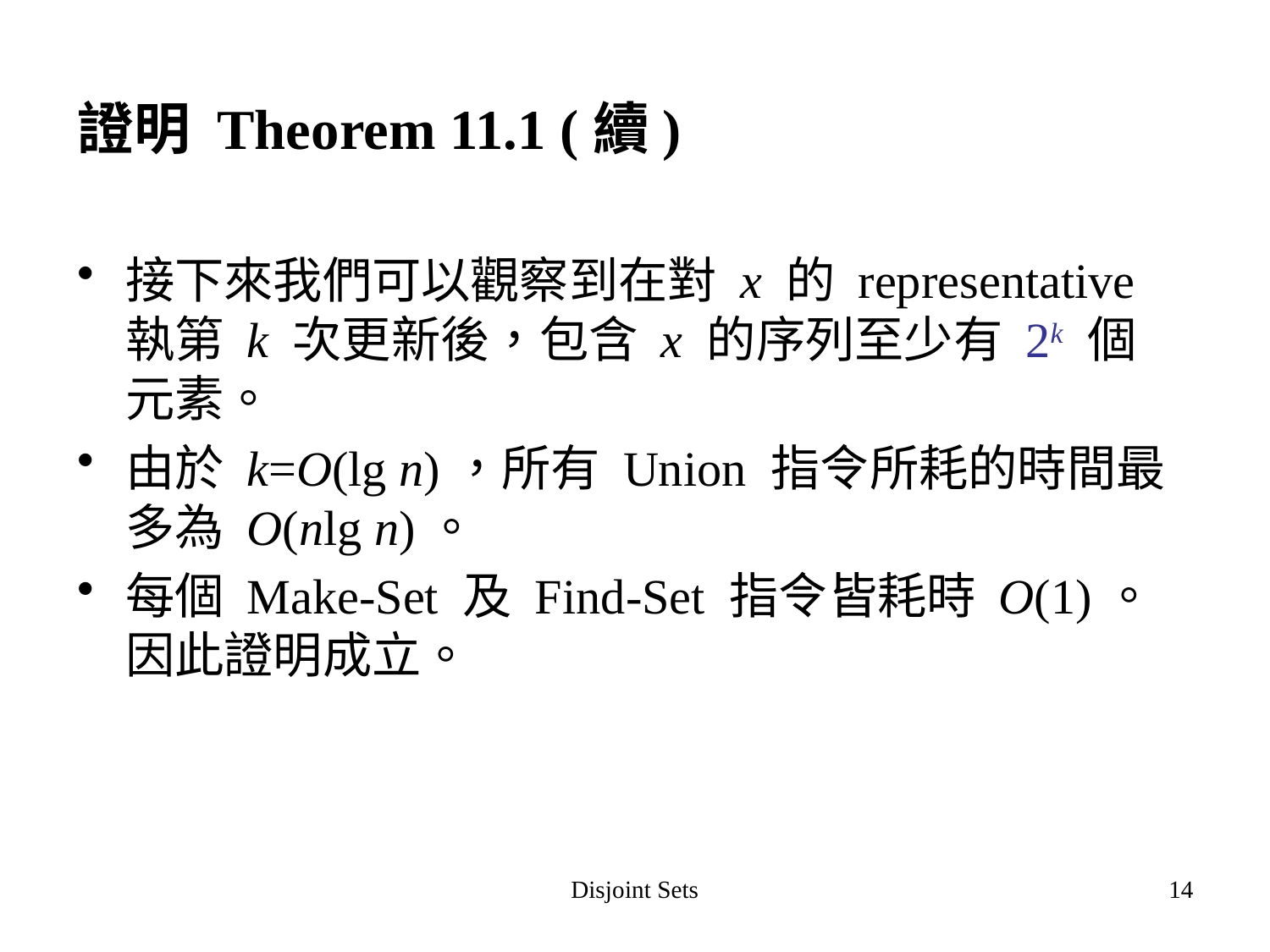

證明 Theorem 11.1 (續)

接下來我們可以觀察到在對 x 的 representative 執第 k 次更新後，包含 x 的序列至少有 2k 個元素。
由於 k=O(lg n)，所有 Union 指令所耗的時間最多為 O(nlg n)。
每個 Make-Set 及 Find-Set 指令皆耗時 O(1)。因此證明成立。
Disjoint Sets
14